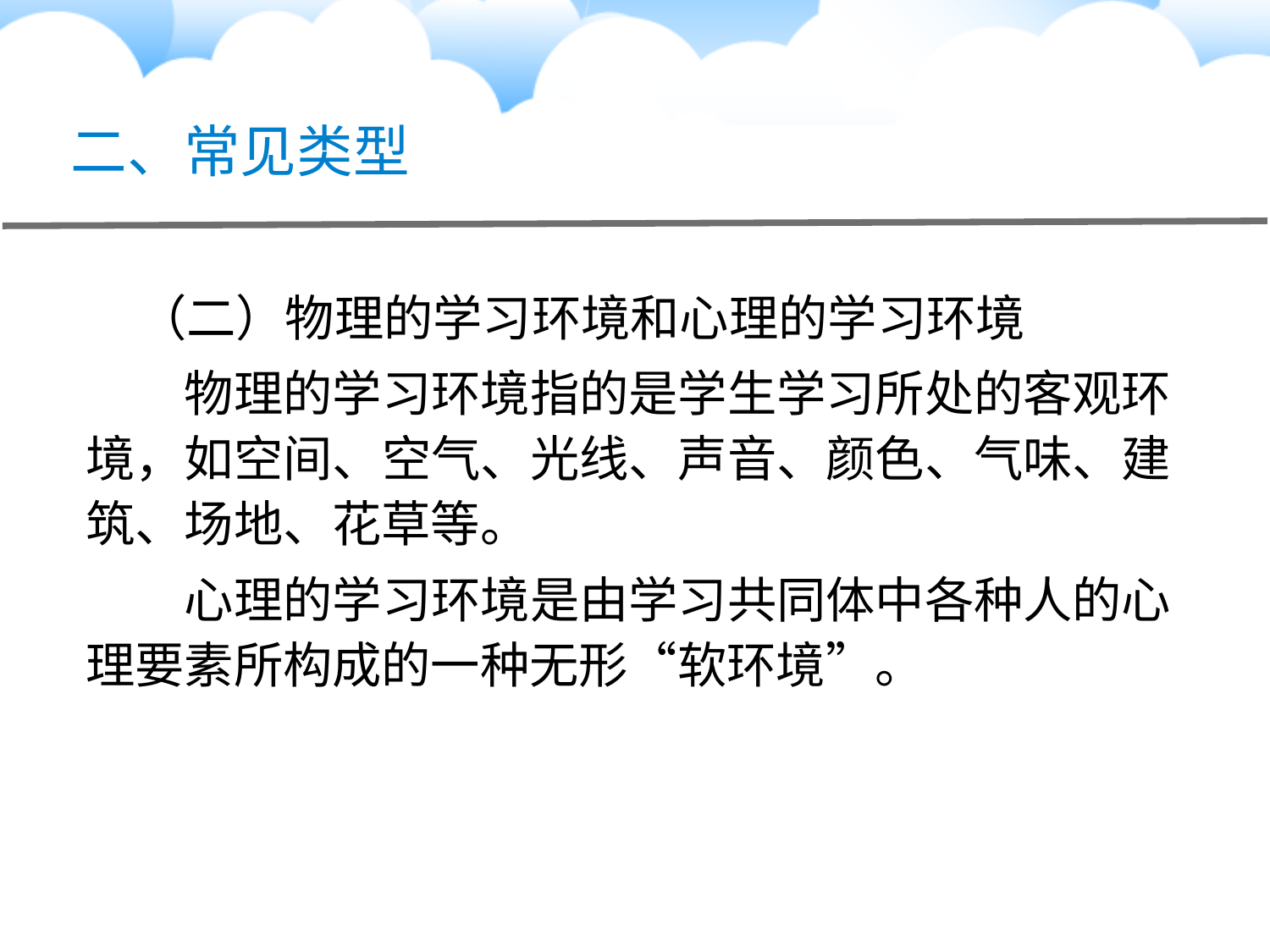

# 二、常见类型
 　（二）物理的学习环境和心理的学习环境
　　物理的学习环境指的是学生学习所处的客观环境，如空间、空气、光线、声音、颜色、气味、建筑、场地、花草等。
　　心理的学习环境是由学习共同体中各种人的心理要素所构成的一种无形“软环境”。